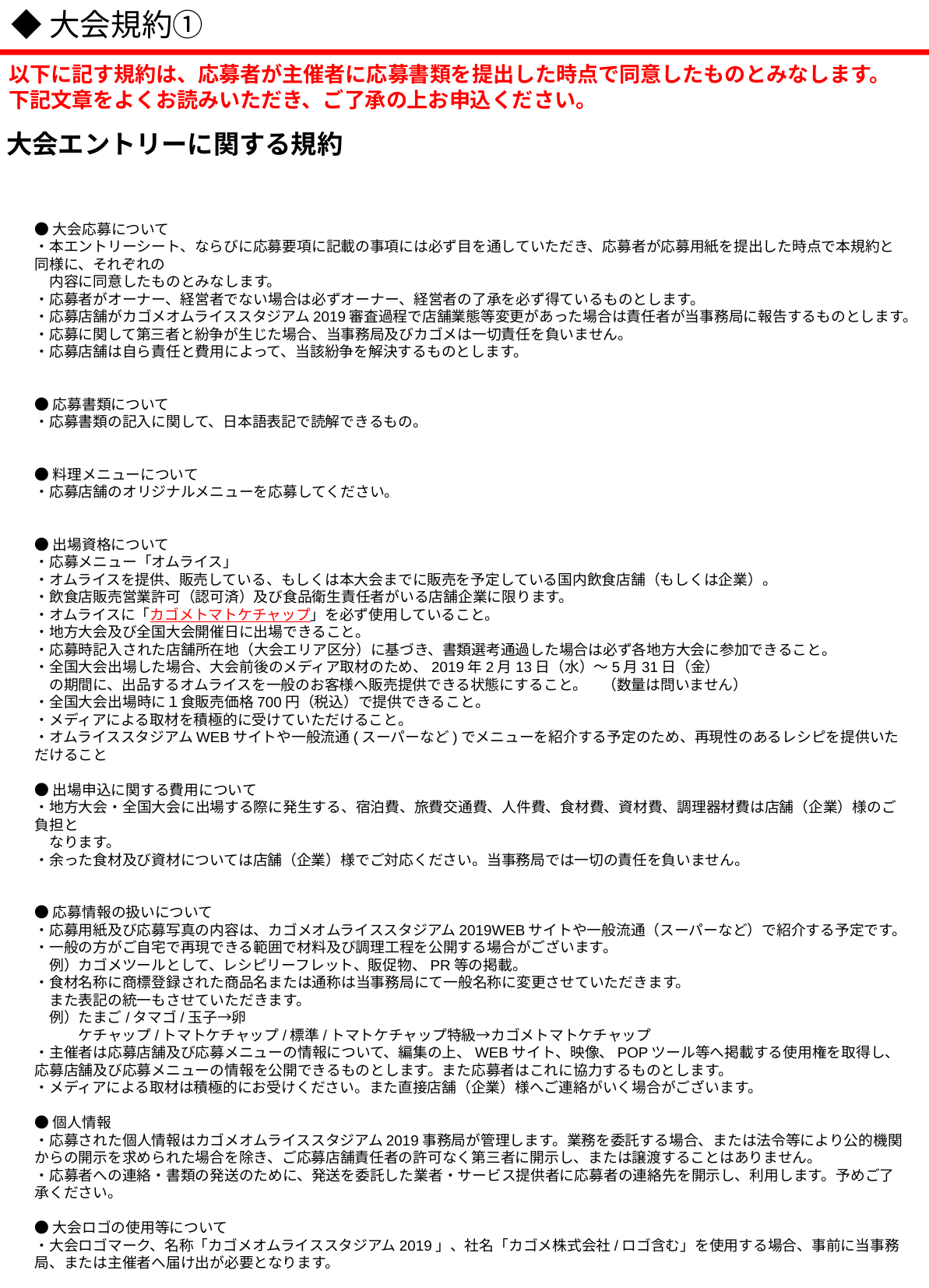

◆大会規約①

以下に記す規約は、応募者が主催者に応募書類を提出した時点で同意したものとみなします。
下記文章をよくお読みいただき、ご了承の上お申込ください。
大会エントリーに関する規約

●大会応募について
・本エントリーシート、ならびに応募要項に記載の事項には必ず目を通していただき、応募者が応募用紙を提出した時点で本規約と同様に、それぞれの
　内容に同意したものとみなします。
・応募者がオーナー、経営者でない場合は必ずオーナー、経営者の了承を必ず得ているものとします。
・応募店舗がカゴメオムライススタジアム2019審査過程で店舗業態等変更があった場合は責任者が当事務局に報告するものとします。
・応募に関して第三者と紛争が生じた場合、当事務局及びカゴメは一切責任を負いません。
・応募店舗は自ら責任と費用によって、当該紛争を解決するものとします。

●応募書類について
・応募書類の記入に関して、日本語表記で読解できるもの。

●料理メニューについて
・応募店舗のオリジナルメニューを応募してください。

●出場資格について
・応募メニュー「オムライス」
・オムライスを提供、販売している、もしくは本大会までに販売を予定している国内飲食店舗（もしくは企業）。
・飲食店販売営業許可（認可済）及び食品衛生責任者がいる店舗企業に限ります。
・オムライスに「カゴメトマトケチャップ」を必ず使用していること。
・地方大会及び全国大会開催日に出場できること。
・応募時記入された店舗所在地（大会エリア区分）に基づき、書類選考通過した場合は必ず各地方大会に参加できること。
・全国大会出場した場合、大会前後のメディア取材のため、2019年2月13日（水）～5月31日（金）
　の期間に、出品するオムライスを一般のお客様へ販売提供できる状態にすること。　（数量は問いません）
・全国大会出場時に１食販売価格700円（税込）で提供できること。
・メディアによる取材を積極的に受けていただけること。
・オムライススタジアムWEBサイトや一般流通(スーパーなど)でメニューを紹介する予定のため、再現性のあるレシピを提供いただけること

●出場申込に関する費用について
・地方大会・全国大会に出場する際に発生する、宿泊費、旅費交通費、人件費、食材費、資材費、調理器材費は店舗（企業）様のご負担と
　なります。
・余った食材及び資材については店舗（企業）様でご対応ください。当事務局では一切の責任を負いません。

●応募情報の扱いについて
・応募用紙及び応募写真の内容は、カゴメオムライススタジアム2019WEBサイトや一般流通（スーパーなど）で紹介する予定です。
・一般の方がご自宅で再現できる範囲で材料及び調理工程を公開する場合がございます。
　例）カゴメツールとして、レシピリーフレット、販促物、PR等の掲載。
・食材名称に商標登録された商品名または通称は当事務局にて一般名称に変更させていただきます。
　また表記の統一もさせていただきます。
　例）たまご/タマゴ/玉子→卵
　　　ケチャップ/トマトケチャップ/標準/トマトケチャップ特級→カゴメトマトケチャップ
・主催者は応募店舗及び応募メニューの情報について、編集の上、WEBサイト、映像、POPツール等へ掲載する使用権を取得し、応募店舗及び応募メニューの情報を公開できるものとします。また応募者はこれに協力するものとします。
・メディアによる取材は積極的にお受けください。また直接店舗（企業）様へご連絡がいく場合がございます。

●個人情報
・応募された個人情報はカゴメオムライススタジアム2019事務局が管理します。業務を委託する場合、または法令等により公的機関からの開示を求められた場合を除き、ご応募店舗責任者の許可なく第三者に開示し、または譲渡することはありません。
・応募者への連絡・書類の発送のために、発送を委託した業者・サービス提供者に応募者の連絡先を開示し、利用します。予めご了承ください。

●大会ロゴの使用等について
・大会ロゴマーク、名称「カゴメオムライススタジアム2019」、社名「カゴメ株式会社/ロゴ含む」を使用する場合、事前に当事務局、または主催者へ届け出が必要となります。

●規約の更新
・主催者は本規約を随時更新できるものとします。本規約を変更した場合、全ての規約事項は変更後の規約に準ずるものとします。